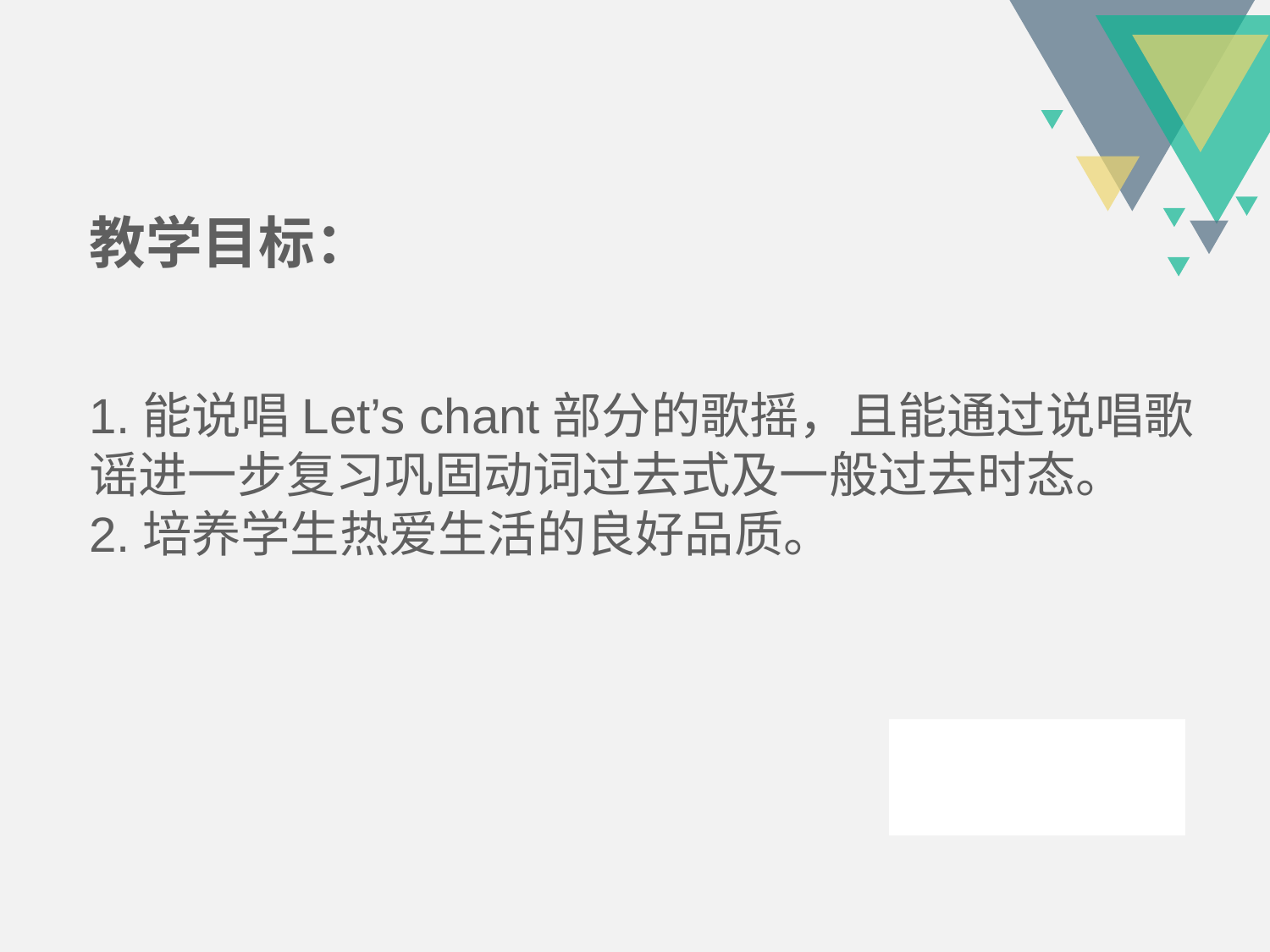

教学目标：
1.能说唱Let’s chant部分的歌摇，且能通过说唱歌谣进一步复习巩固动词过去式及一般过去时态。
2.培养学生热爱生活的良好品质。